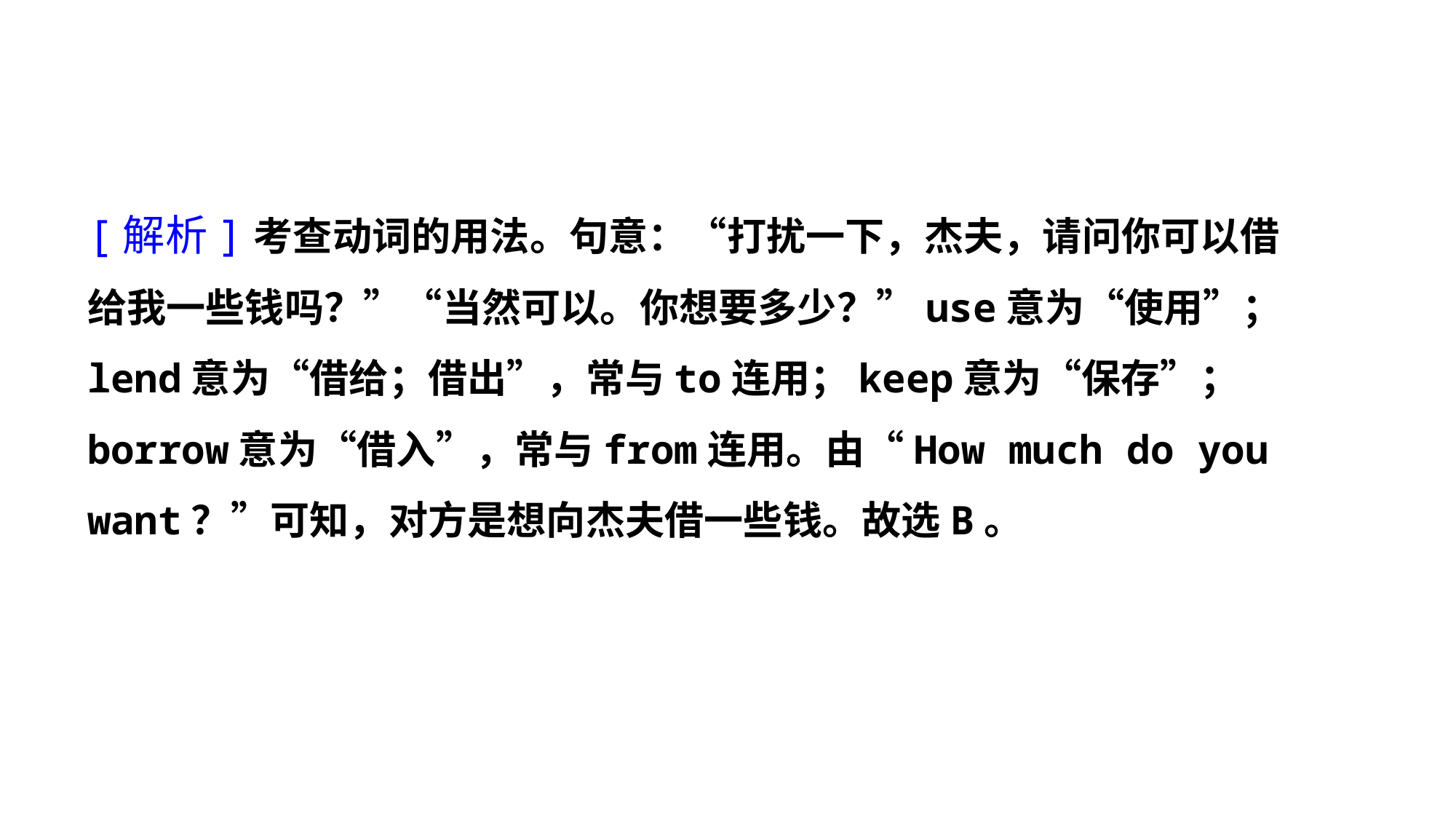

[解析]考查动词的用法。句意：“打扰一下，杰夫，请问你可以借给我一些钱吗？”“当然可以。你想要多少？”use意为“使用”；lend意为“借给；借出”，常与to连用；keep意为“保存”；borrow意为“借入”，常与from连用。由“How much do you want？”可知，对方是想向杰夫借一些钱。故选B。